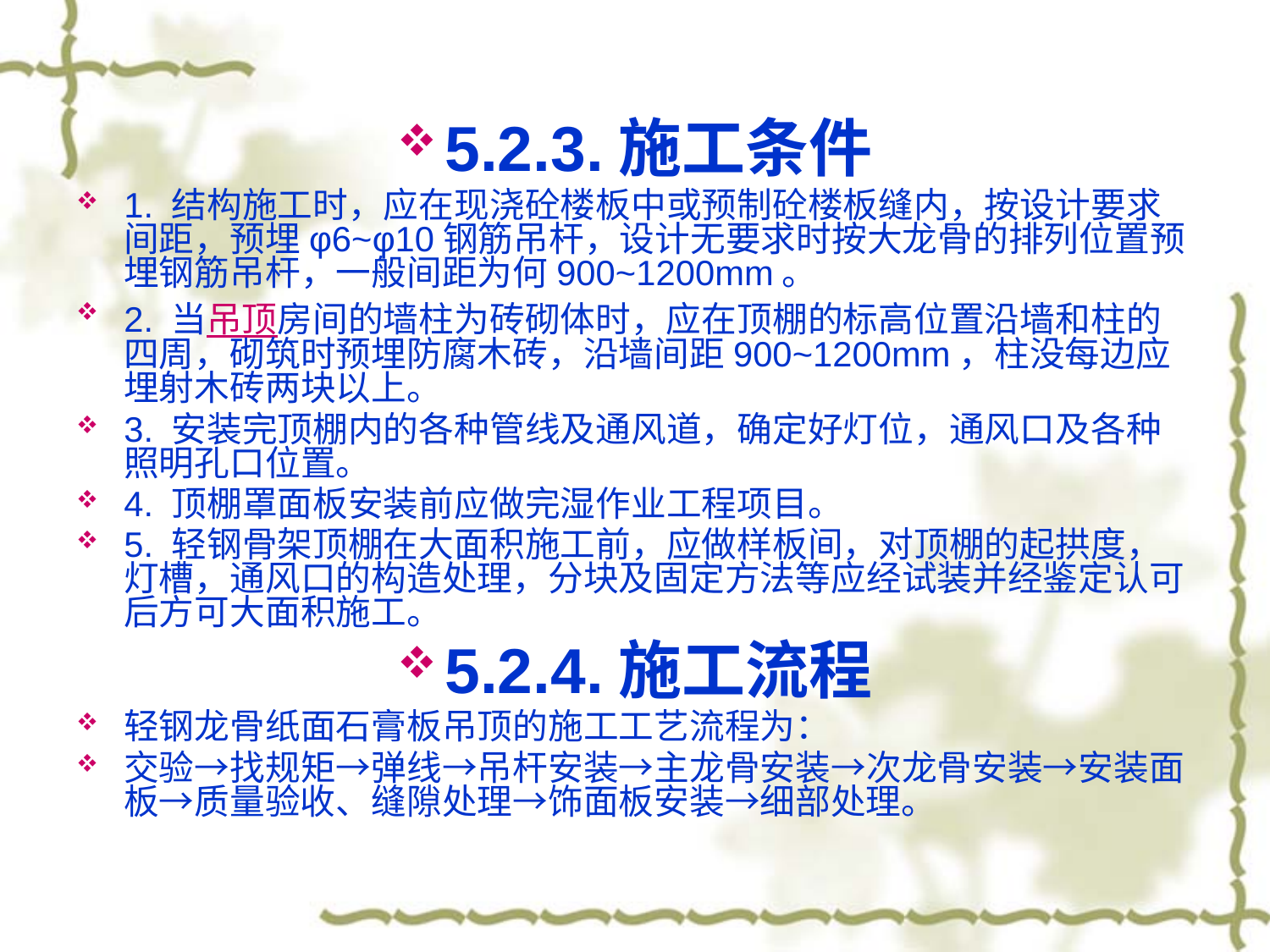

5.2.3.施工条件
1. 结构施工时，应在现浇砼楼板中或预制砼楼板缝内，按设计要求间距，预埋φ6~φ10钢筋吊杆，设计无要求时按大龙骨的排列位置预埋钢筋吊杆，一般间距为何900~1200mm。
2. 当吊顶房间的墙柱为砖砌体时，应在顶棚的标高位置沿墙和柱的四周，砌筑时预埋防腐木砖，沿墙间距900~1200mm，柱没每边应埋射木砖两块以上。
3. 安装完顶棚内的各种管线及通风道，确定好灯位，通风口及各种照明孔口位置。
4. 顶棚罩面板安装前应做完湿作业工程项目。
5. 轻钢骨架顶棚在大面积施工前，应做样板间，对顶棚的起拱度，灯槽，通风口的构造处理，分块及固定方法等应经试装并经鉴定认可后方可大面积施工。
5.2.4.施工流程
轻钢龙骨纸面石膏板吊顶的施工工艺流程为：
交验→找规矩→弹线→吊杆安装→主龙骨安装→次龙骨安装→安装面板→质量验收、缝隙处理→饰面板安装→细部处理。